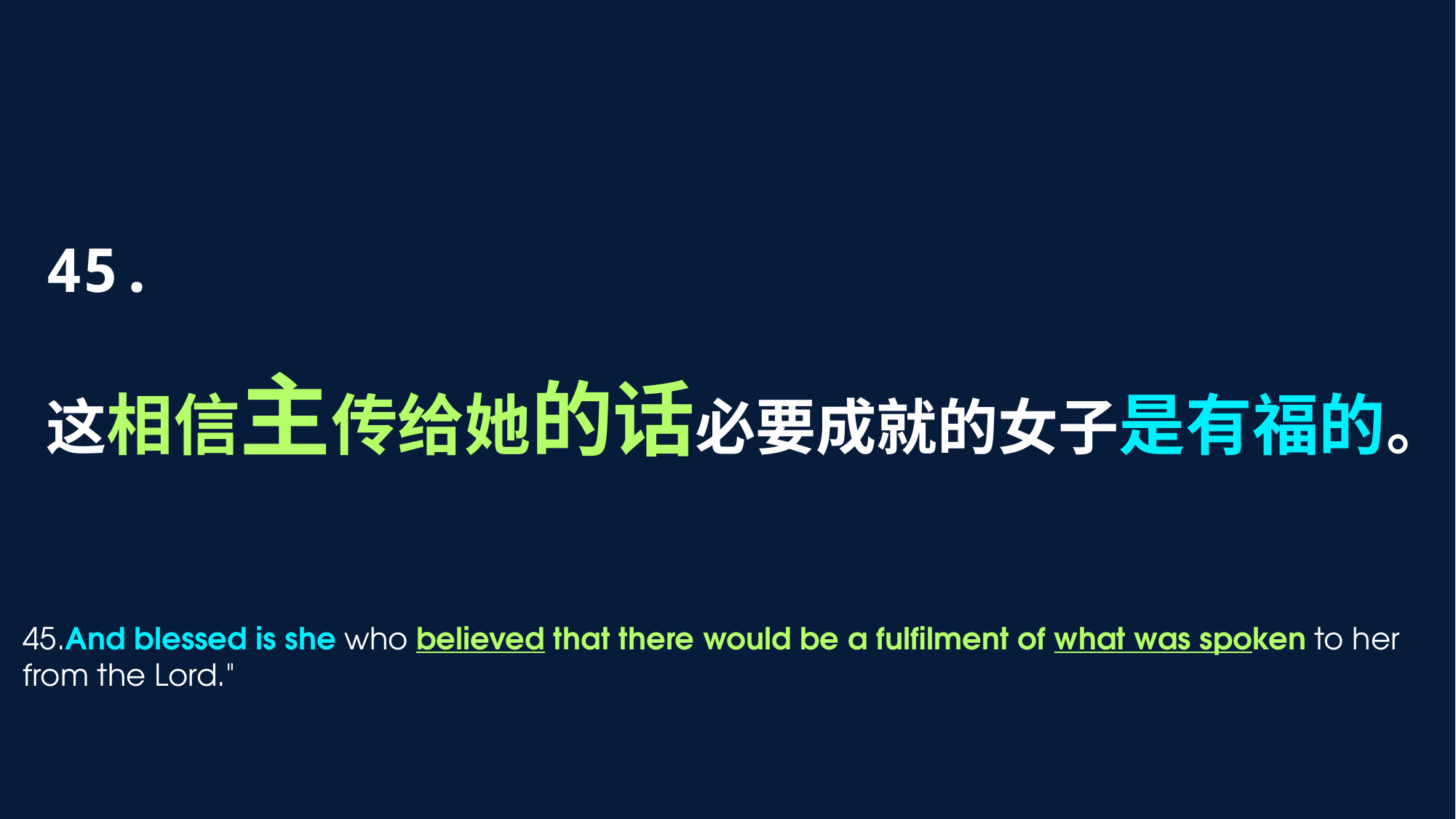

45.
这相信主传给她的话必要成就的女子是有福的。

45.And blessed is she who believed that there would be a fulfilment of what was spoken to her from the Lord."